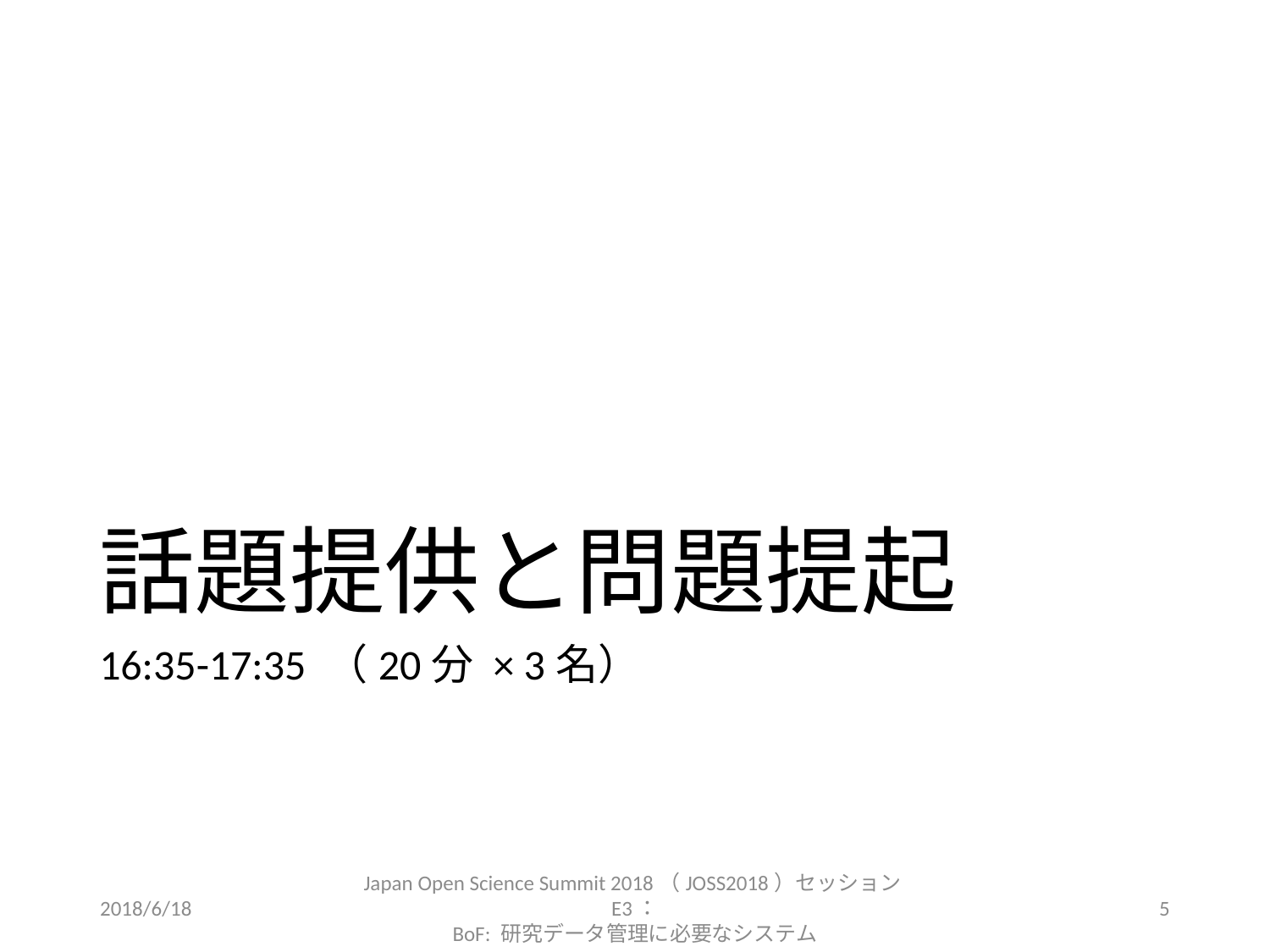

# 話題提供と問題提起
16:35-17:35 （20分 × 3名）
2018/6/18
Japan Open Science Summit 2018（JOSS2018）セッションE3：
BoF: 研究データ管理に必要なシステム
5